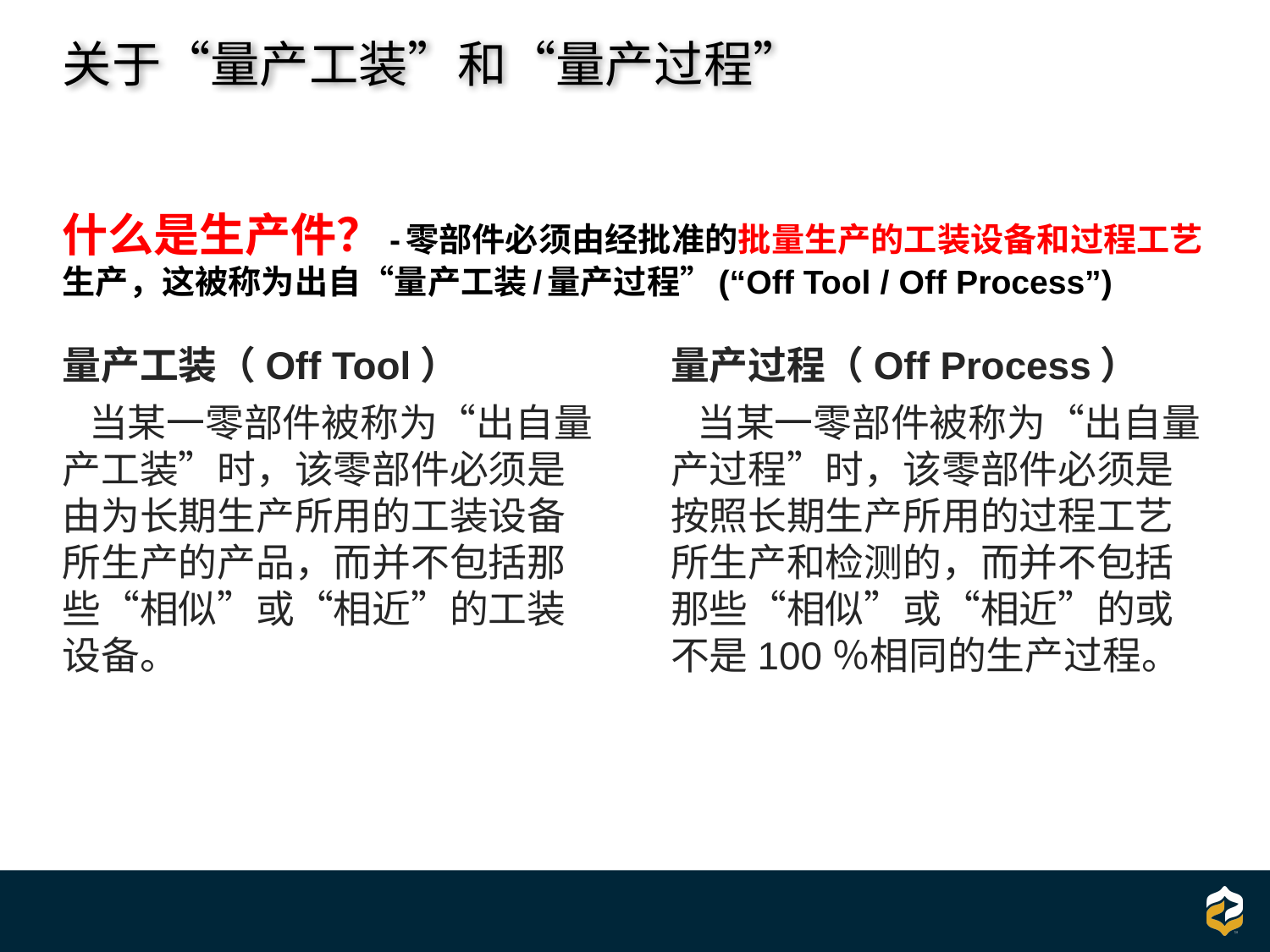

# 关于“量产工装”和“量产过程”
什么是生产件？-零部件必须由经批准的批量生产的工装设备和过程工艺生产，这被称为出自“量产工装/量产过程”(“Off Tool / Off Process”)
量产工装（Off Tool）
  当某一零部件被称为“出自量产工装”时，该零部件必须是由为长期生产所用的工装设备所生产的产品，而并不包括那些“相似”或“相近”的工装设备。
量产过程（Off Process）
  当某一零部件被称为“出自量产过程”时，该零部件必须是按照长期生产所用的过程工艺所生产和检测的，而并不包括那些“相似”或“相近”的或不是100％相同的生产过程。